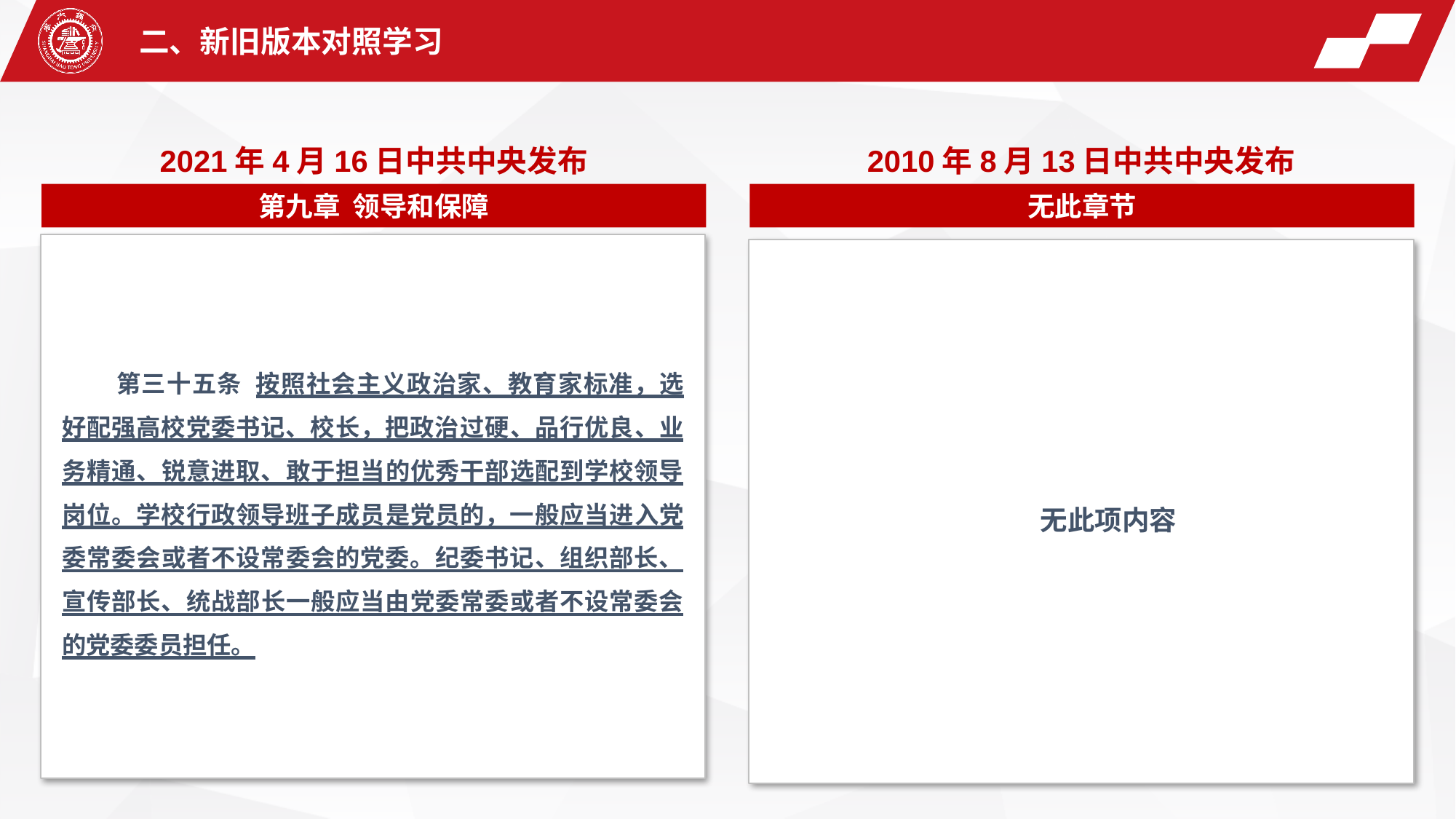

二、新旧版本对照学习
2021年4月16日中共中央发布
2010年8月13日中共中央发布
第九章  领导和保障
无此章节
第三十五条  按照社会主义政治家、教育家标准，选好配强高校党委书记、校长，把政治过硬、品行优良、业务精通、锐意进取、敢于担当的优秀干部选配到学校领导岗位。学校行政领导班子成员是党员的，一般应当进入党委常委会或者不设常委会的党委。纪委书记、组织部长、宣传部长、统战部长一般应当由党委常委或者不设常委会的党委委员担任。
无此项内容